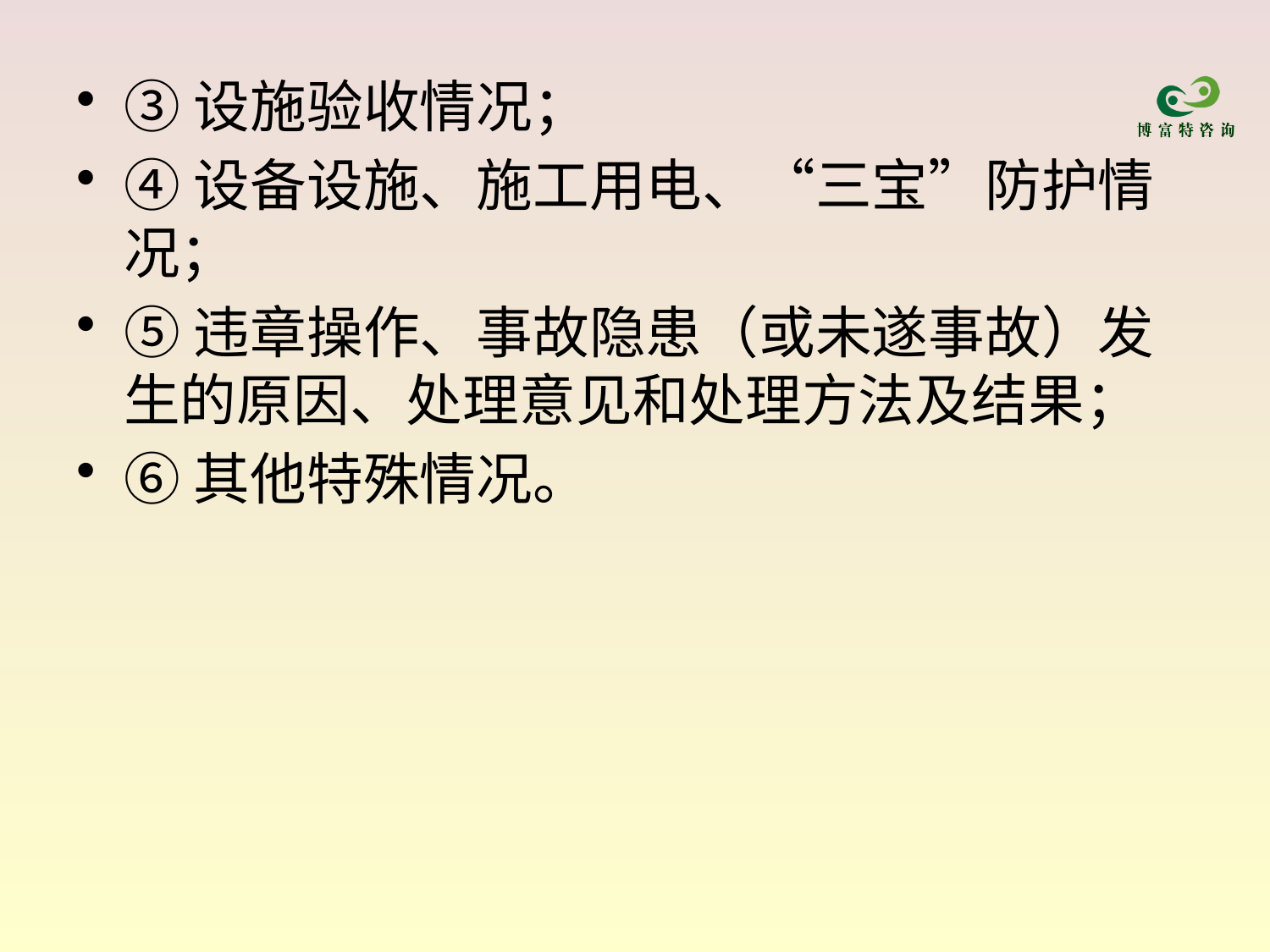

③设施验收情况；
④设备设施、施工用电、“三宝”防护情况；
⑤违章操作、事故隐患（或未遂事故）发生的原因、处理意见和处理方法及结果；
⑥其他特殊情况。